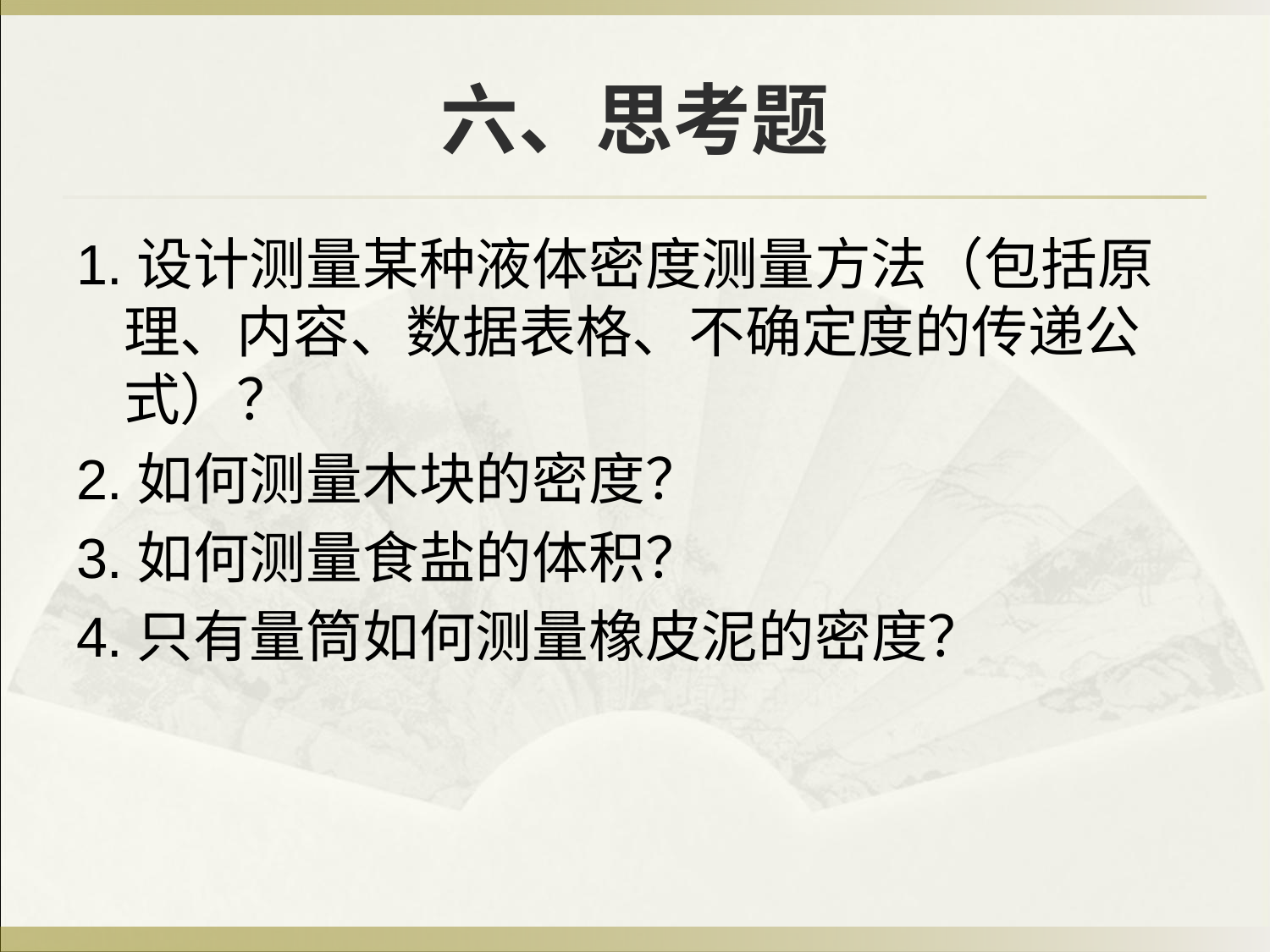

# 六、思考题
1.设计测量某种液体密度测量方法（包括原理、内容、数据表格、不确定度的传递公式）？
2.如何测量木块的密度？
3.如何测量食盐的体积？
4.只有量筒如何测量橡皮泥的密度？